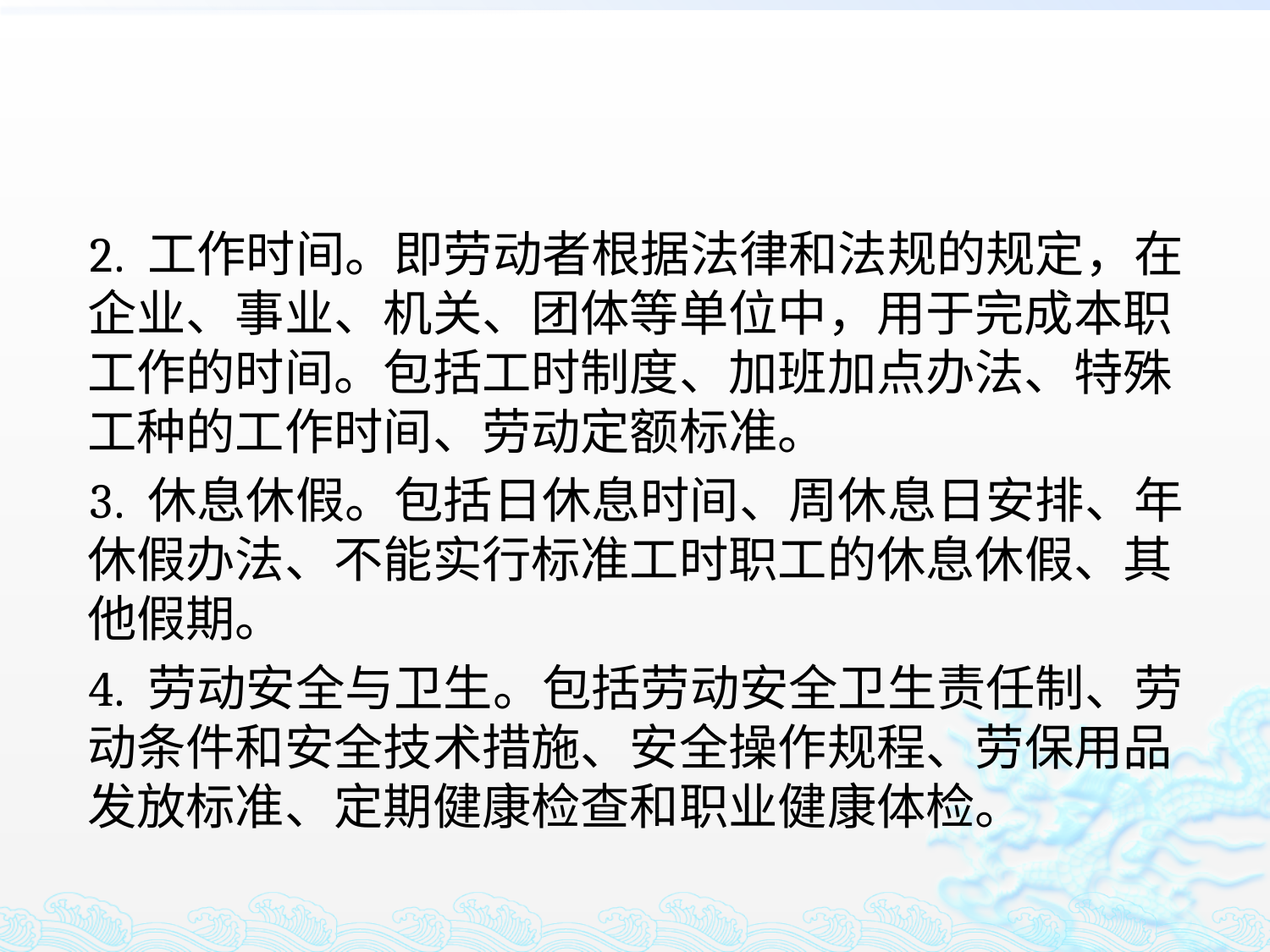

#
2. 工作时间。即劳动者根据法律和法规的规定，在企业、事业、机关、团体等单位中，用于完成本职工作的时间。包括工时制度、加班加点办法、特殊工种的工作时间、劳动定额标准。
3. 休息休假。包括日休息时间、周休息日安排、年休假办法、不能实行标准工时职工的休息休假、其他假期。
4. 劳动安全与卫生。包括劳动安全卫生责任制、劳动条件和安全技术措施、安全操作规程、劳保用品发放标准、定期健康检查和职业健康体检。